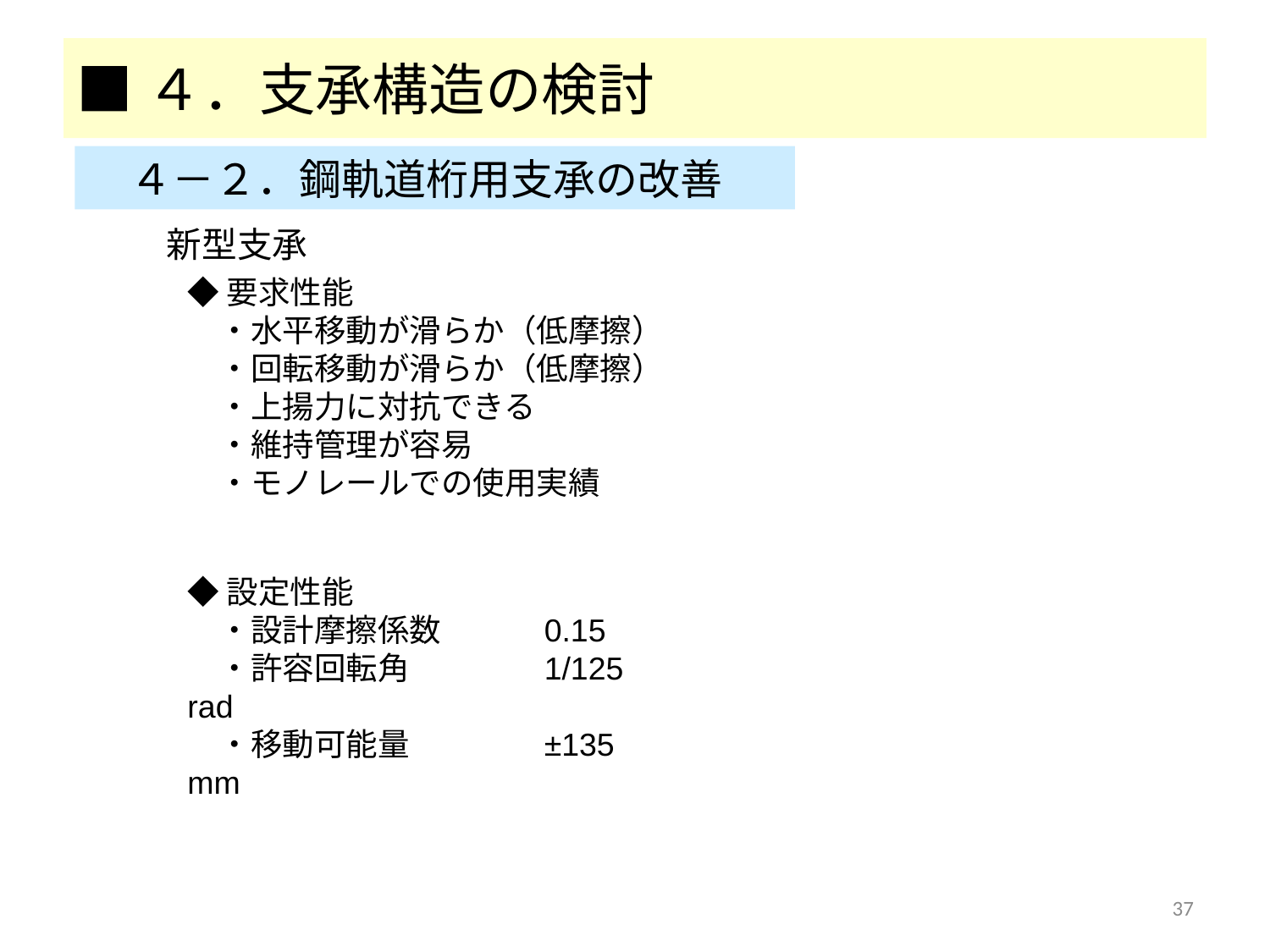

# ■４．支承構造の検討
　４－２．鋼軌道桁用支承の改善
新型支承
◆要求性能
　・水平移動が滑らか（低摩擦）
　・回転移動が滑らか（低摩擦）
　・上揚力に対抗できる
　・維持管理が容易
　・モノレールでの使用実績
◆設定性能
　・設計摩擦係数　　　0.15
　・許容回転角　　　　1/125　rad
　・移動可能量　　　　±135　mm
37